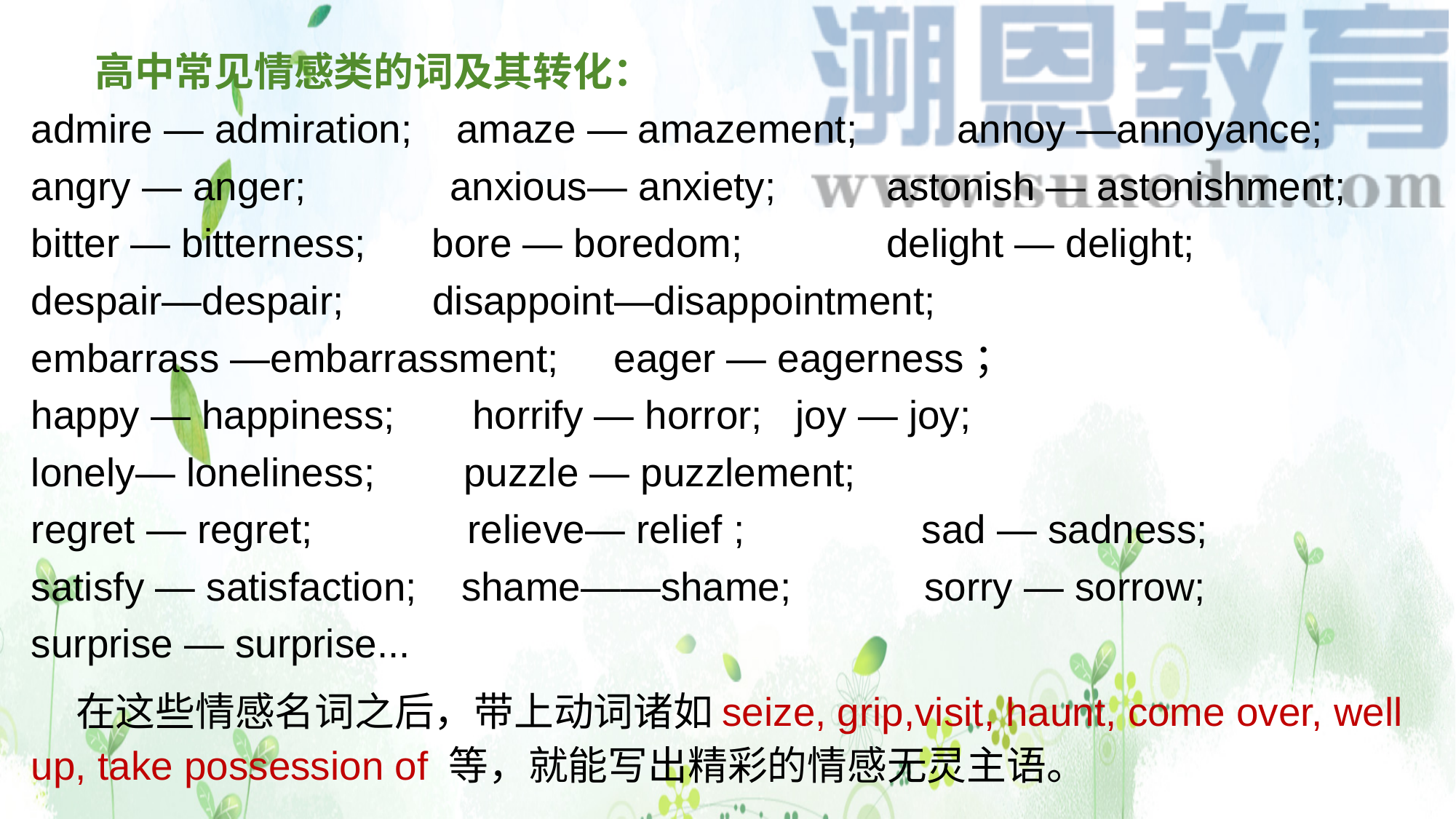

高中常见情感类的词及其转化：
admire — admiration;    amaze — amazement;         annoy —annoyance;
angry — anger;             anxious— anxiety;          astonish — astonishment;
bitter — bitterness;      bore — boredom;             delight — delight;
despair—despair;        disappoint—disappointment;
embarrass —embarrassment;     eager — eagerness；
happy — happiness;       horrify — horror;   joy — joy;
lonely— loneliness;        puzzle — puzzlement;
regret — regret;              relieve— relief ;                sad — sadness;
satisfy — satisfaction;    shame——shame;            sorry — sorrow;
surprise — surprise...
    在这些情感名词之后，带上动词诸如seize, grip,visit, haunt, come over, well up, take possession of 等，就能写出精彩的情感无灵主语。